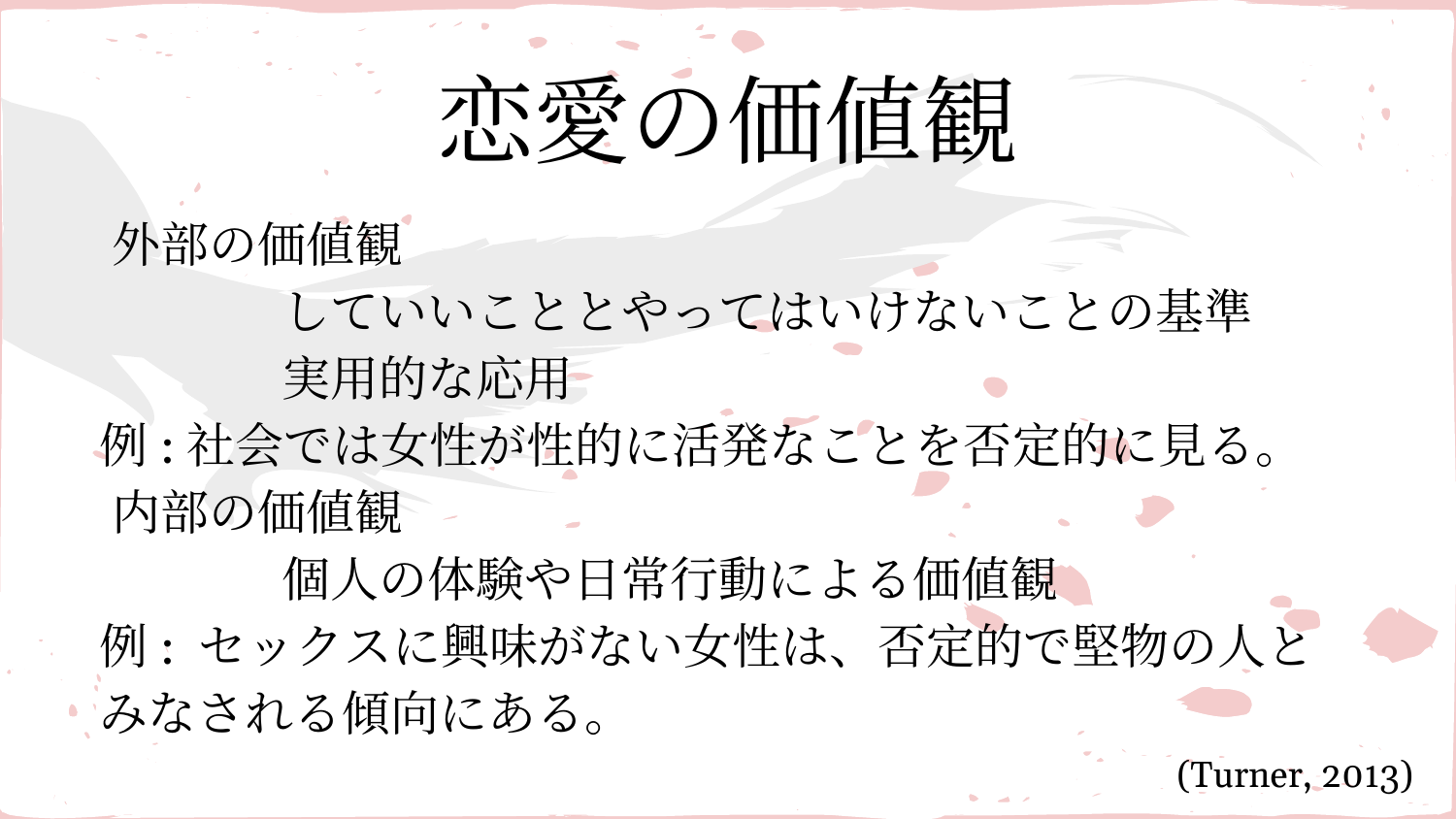

# 恋愛の価値観
外部の価値観
していいこととやってはいけないことの基準
実用的な応用
例:社会では女性が性的に活発なことを否定的に見る。
内部の価値観
個人の体験や日常行動による価値観
例: セックスに興味がない女性は、否定的で堅物の人とみなされる傾向にある。

(Turner, 2013)